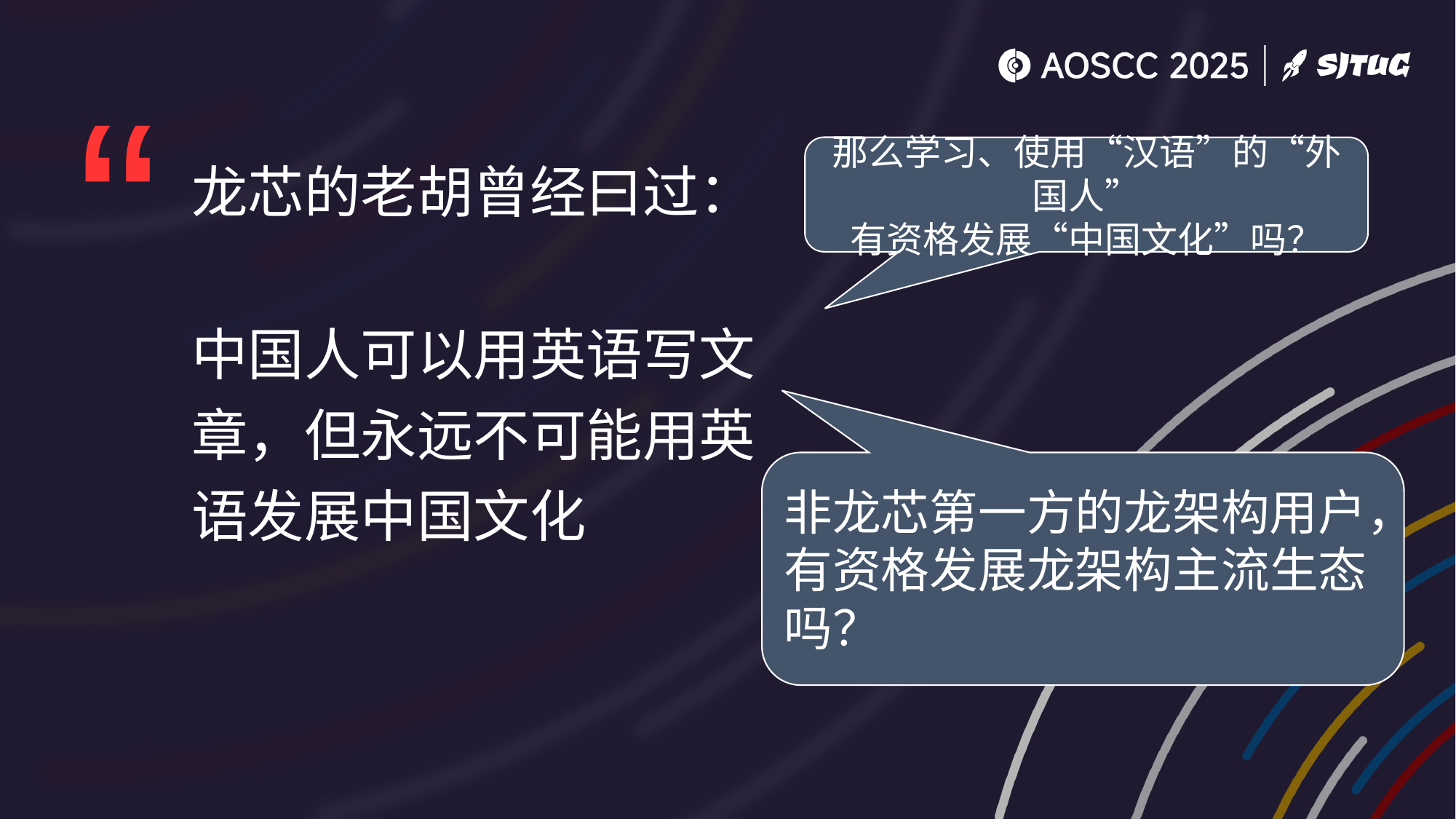

那么学习、使用“汉语”的“外国人”
有资格发展“中国文化”吗？
龙芯的老胡曾经曰过：
中国人可以用英语写文章，但永远不可能用英语发展中国文化
非龙芯第一方的龙架构用户，有资格发展龙架构主流生态吗？